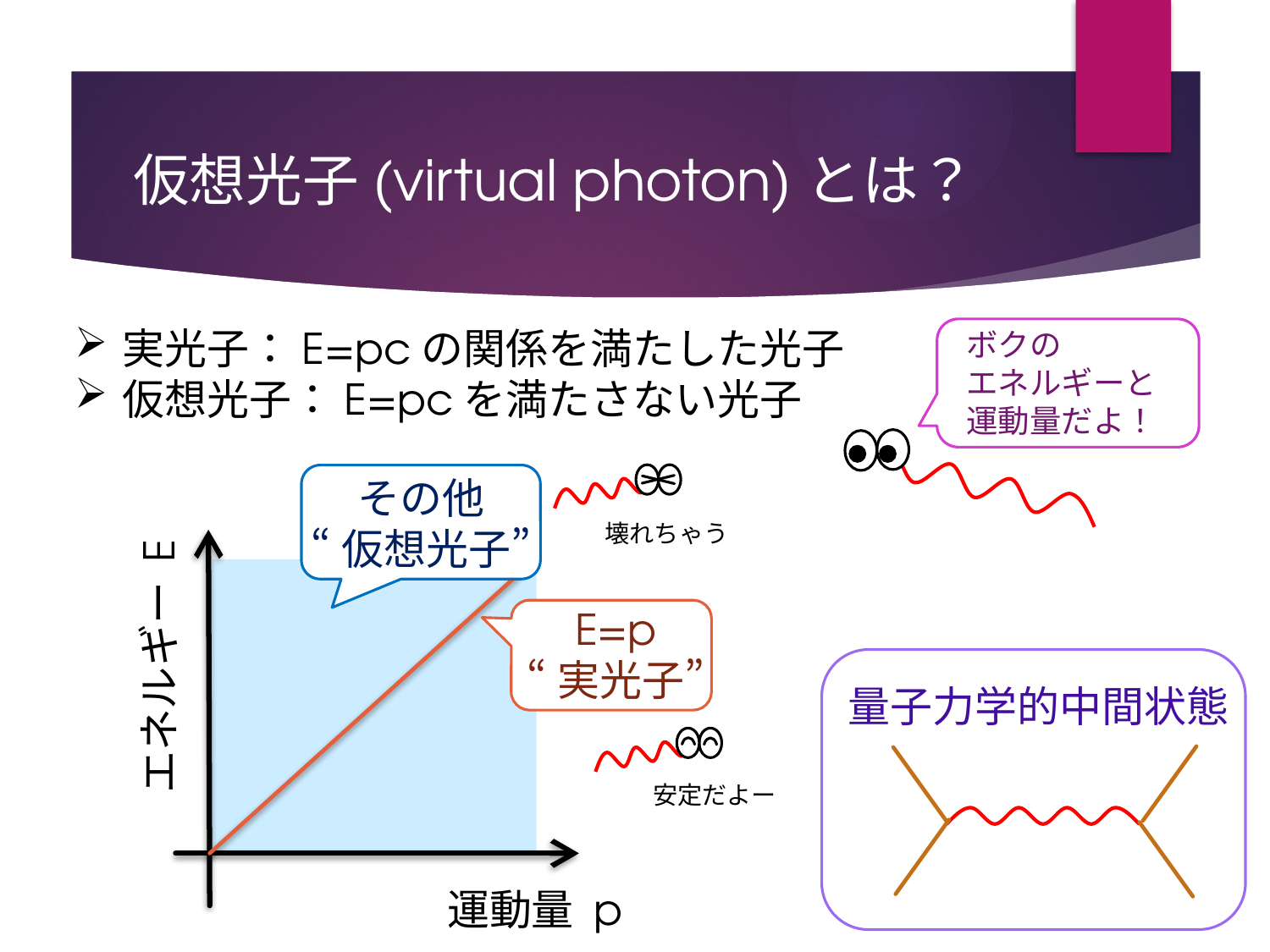

# 仮想光子(virtual photon)とは？
実光子：E=pcの関係を満たした光子
仮想光子：E=pcを満たさない光子

ボクの
エネルギーと
運動量だよ！

その他
“仮想光子”

壊れちゃう

E=p
“実光子”

エネルギー E

量子力学的中間状態

安定だよー

運動量 p